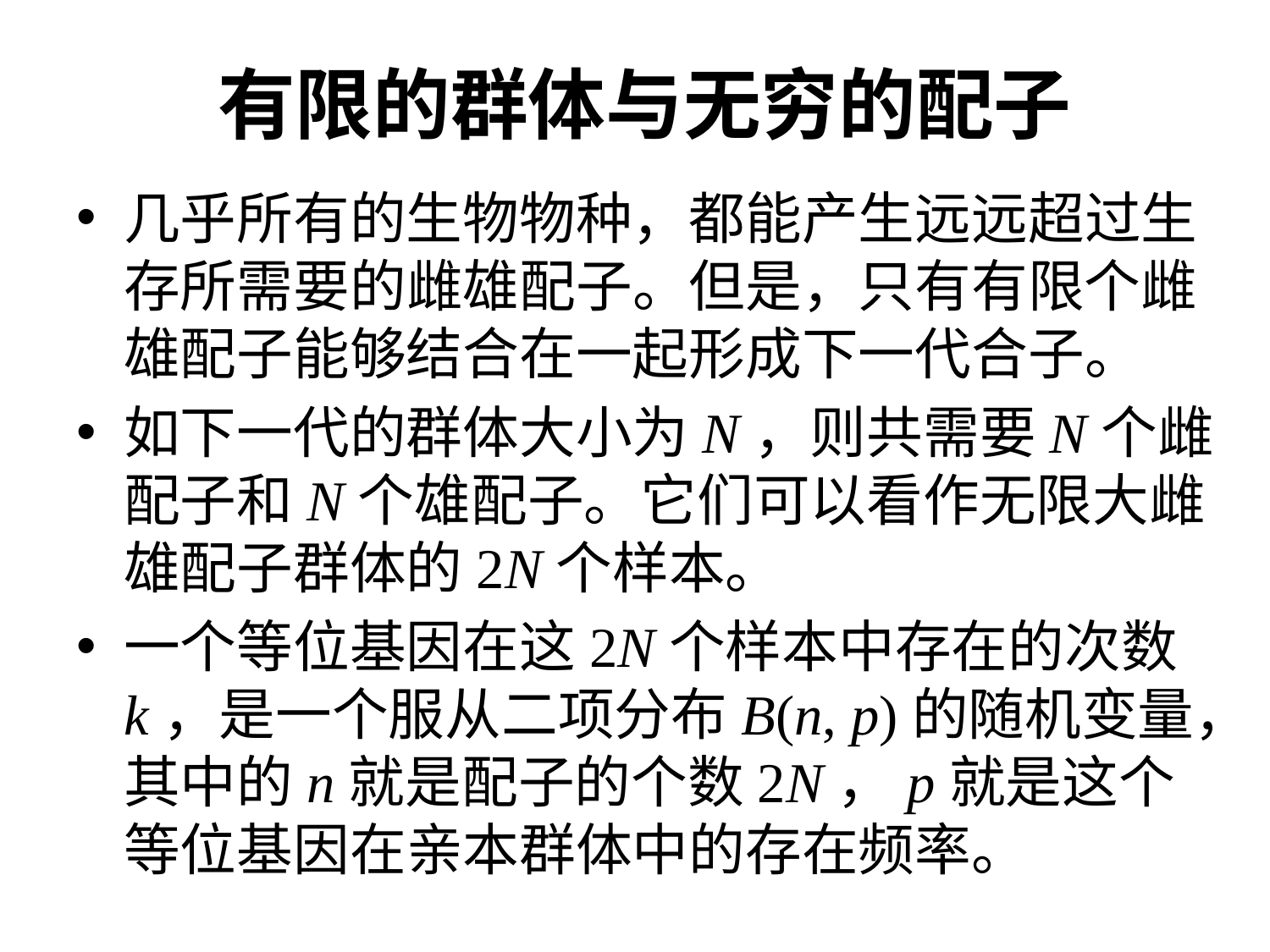

# 有限的群体与无穷的配子
几乎所有的生物物种，都能产生远远超过生存所需要的雌雄配子。但是，只有有限个雌雄配子能够结合在一起形成下一代合子。
如下一代的群体大小为N，则共需要N个雌配子和N个雄配子。它们可以看作无限大雌雄配子群体的2N个样本。
一个等位基因在这2N个样本中存在的次数k，是一个服从二项分布B(n, p)的随机变量，其中的n就是配子的个数2N，p就是这个等位基因在亲本群体中的存在频率。